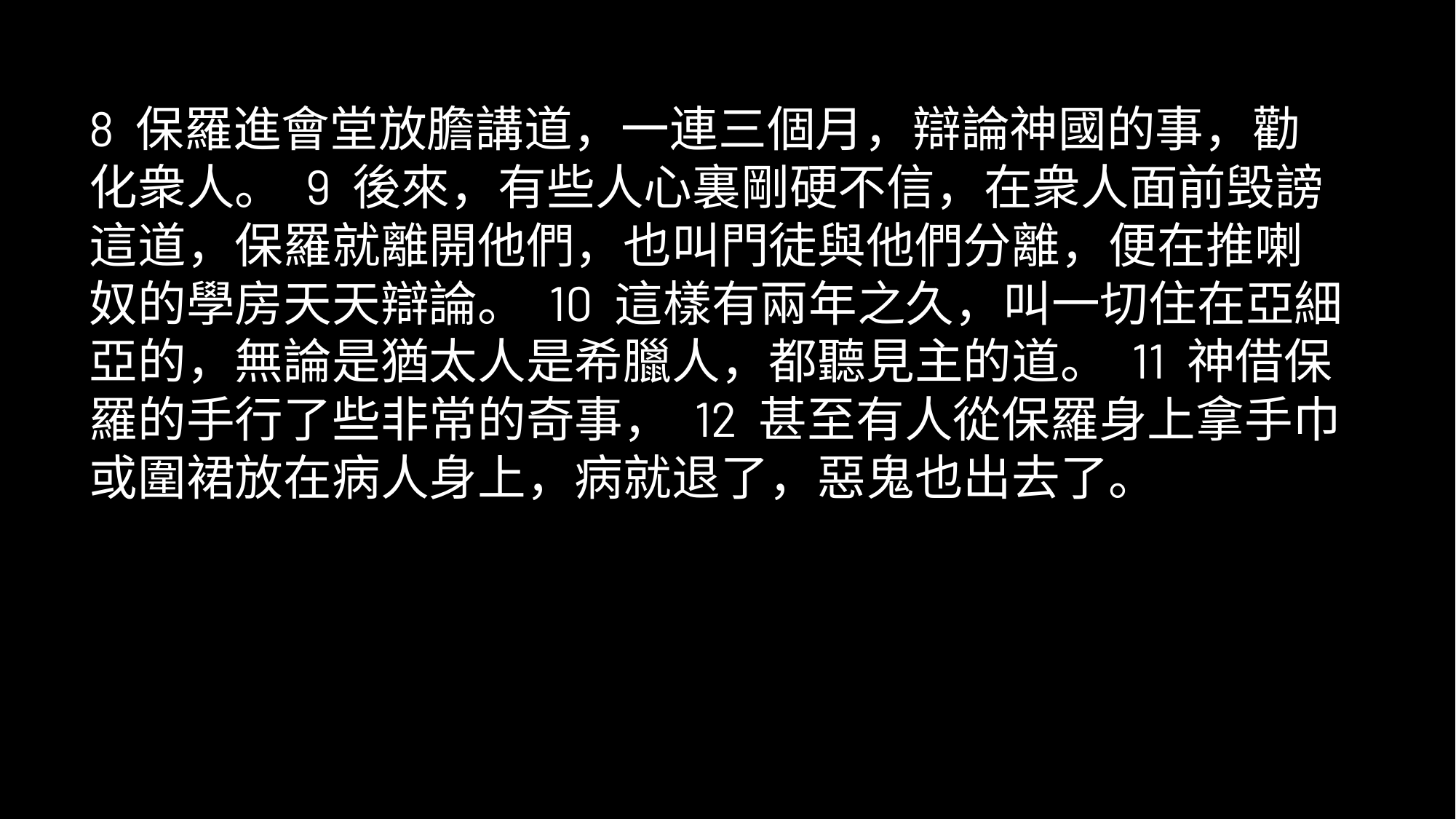

8 保羅進會堂放膽講道，一連三個月，辯論神國的事，勸化衆人。 9 後來，有些人心裏剛硬不信，在衆人面前毁謗這道，保羅就離開他們，也叫門徒與他們分離，便在推喇奴的學房天天辯論。 10 這樣有兩年之久，叫一切住在亞細亞的，無論是猶太人是希臘人，都聽見主的道。 11 神借保羅的手行了些非常的奇事， 12 甚至有人從保羅身上拿手巾或圍裙放在病人身上，病就退了，惡鬼也出去了。